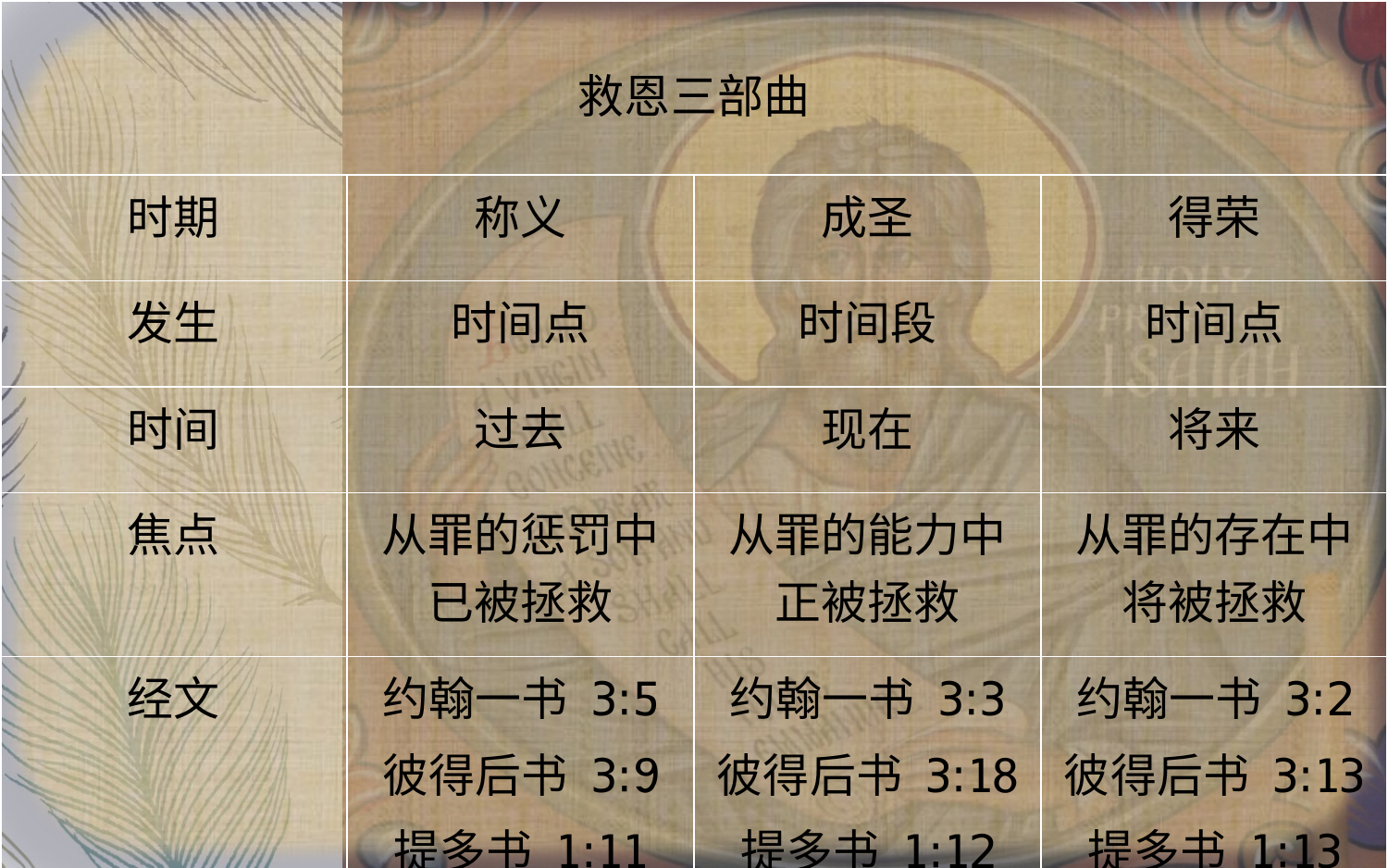

| 救恩三部曲 |  |  |  |
| --- | --- | --- | --- |
| 时期 | 称义 | 成圣 | 得荣 |
| 发生 | 时间点 | 时间段 | 时间点 |
| 时间 | 过去 | 现在 | 将来 |
| 焦点 | 从罪的惩罚中已被拯救 | 从罪的能力中正被拯救 | 从罪的存在中将被拯救 |
| 经文 | 约翰一书 3:5 彼得后书 3:9 提多书 1:11 | 约翰一书 3:3 彼得后书 3:18 提多书 1:12 | 约翰一书 3:2 彼得后书 3:13 提多书 1:13 |